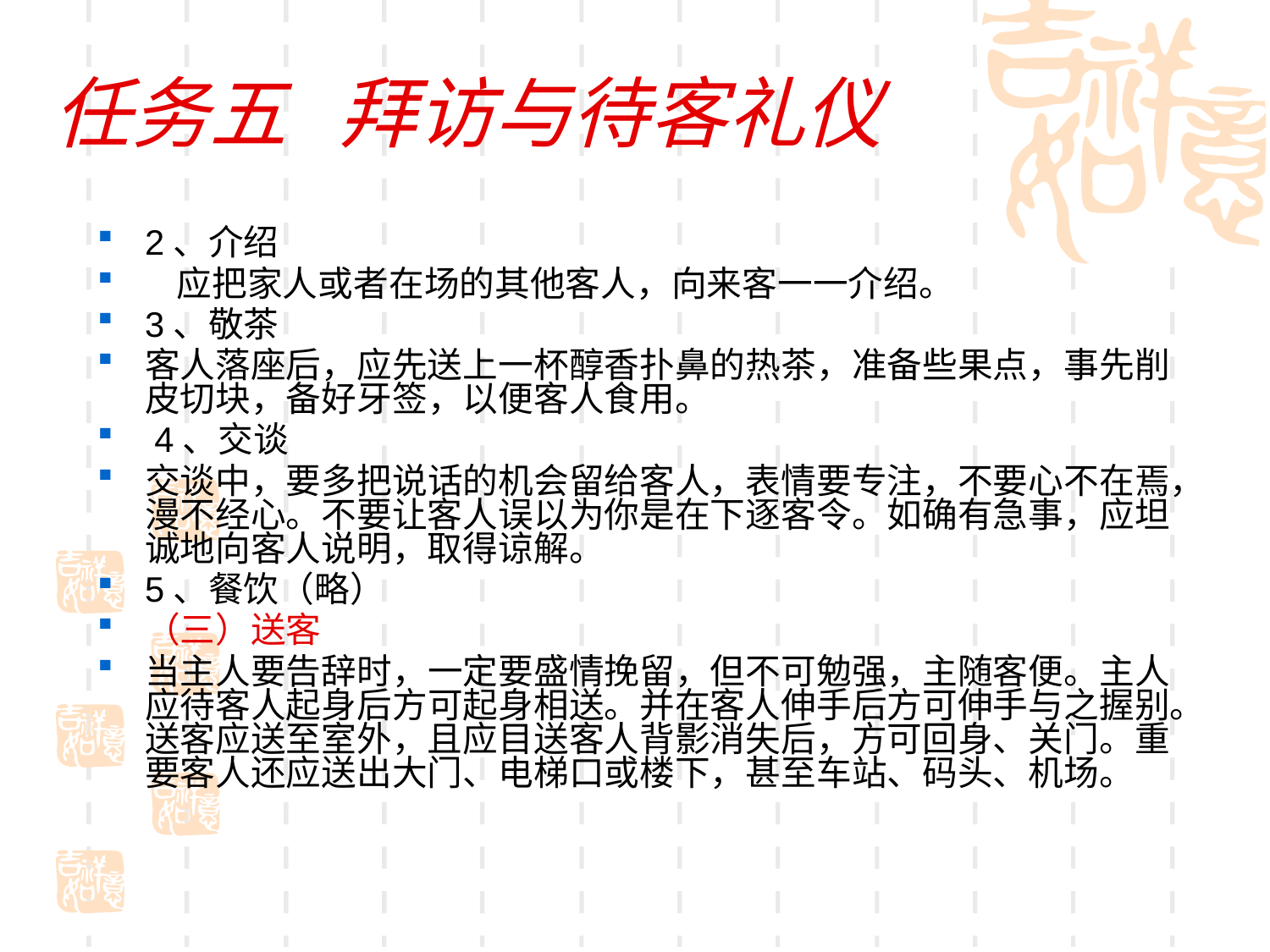

# 任务五   拜访与待客礼仪
2、介绍
   应把家人或者在场的其他客人，向来客一一介绍。
3、敬茶
客人落座后，应先送上一杯醇香扑鼻的热茶，准备些果点，事先削皮切块，备好牙签，以便客人食用。
 4、交谈
交谈中，要多把说话的机会留给客人，表情要专注，不要心不在焉，漫不经心。不要让客人误以为你是在下逐客令。如确有急事，应坦诚地向客人说明，取得谅解。
5、餐饮（略）
（三）送客
当主人要告辞时，一定要盛情挽留，但不可勉强，主随客便。主人应待客人起身后方可起身相送。并在客人伸手后方可伸手与之握别。送客应送至室外，且应目送客人背影消失后，方可回身、关门。重要客人还应送出大门、电梯口或楼下，甚至车站、码头、机场。